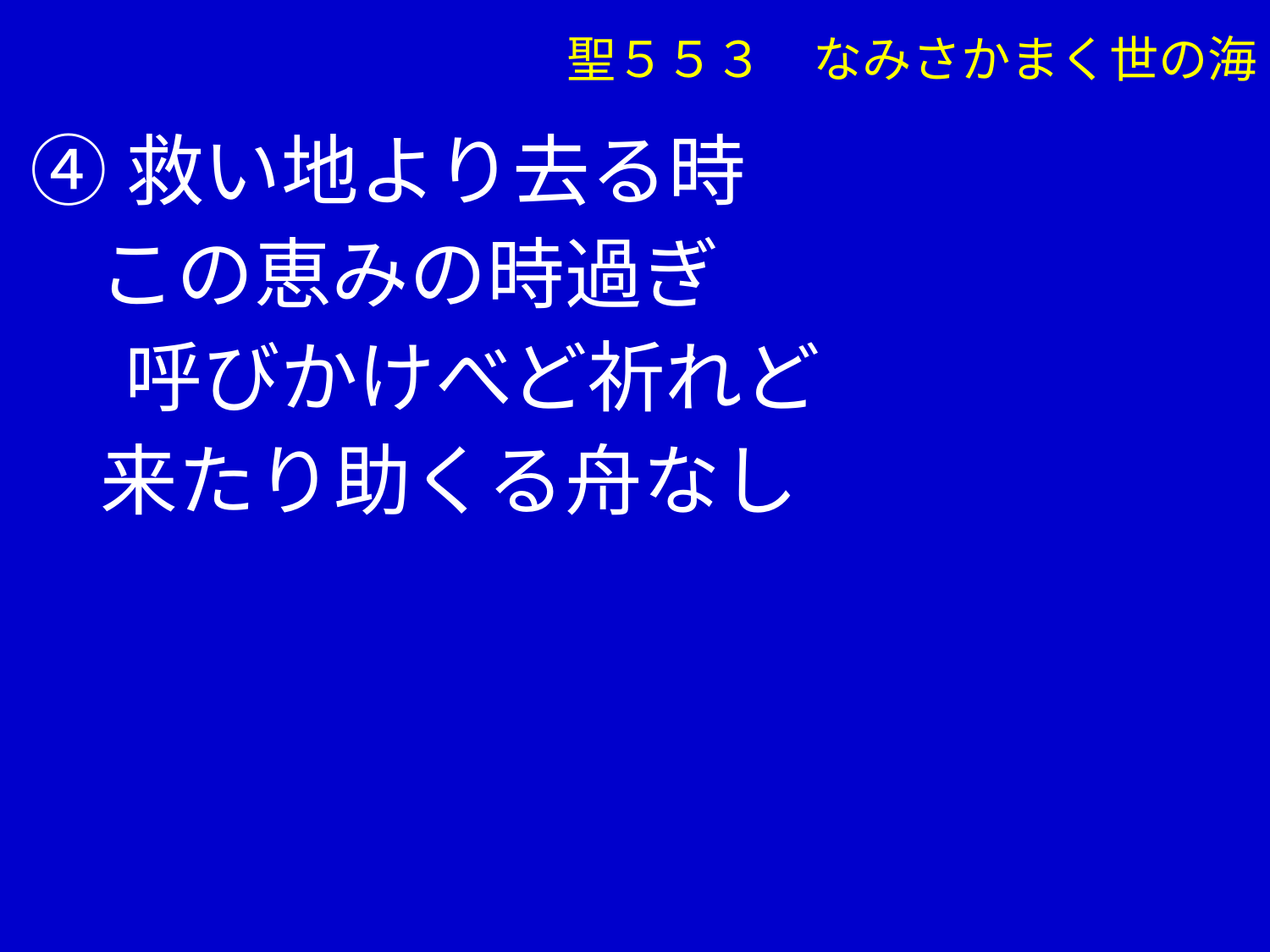

④救い地より去る時
        この恵みの時過ぎ
　  呼びかけべど祈れど
    来たり助くる舟なし
聖５５３　なみさかまく世の海